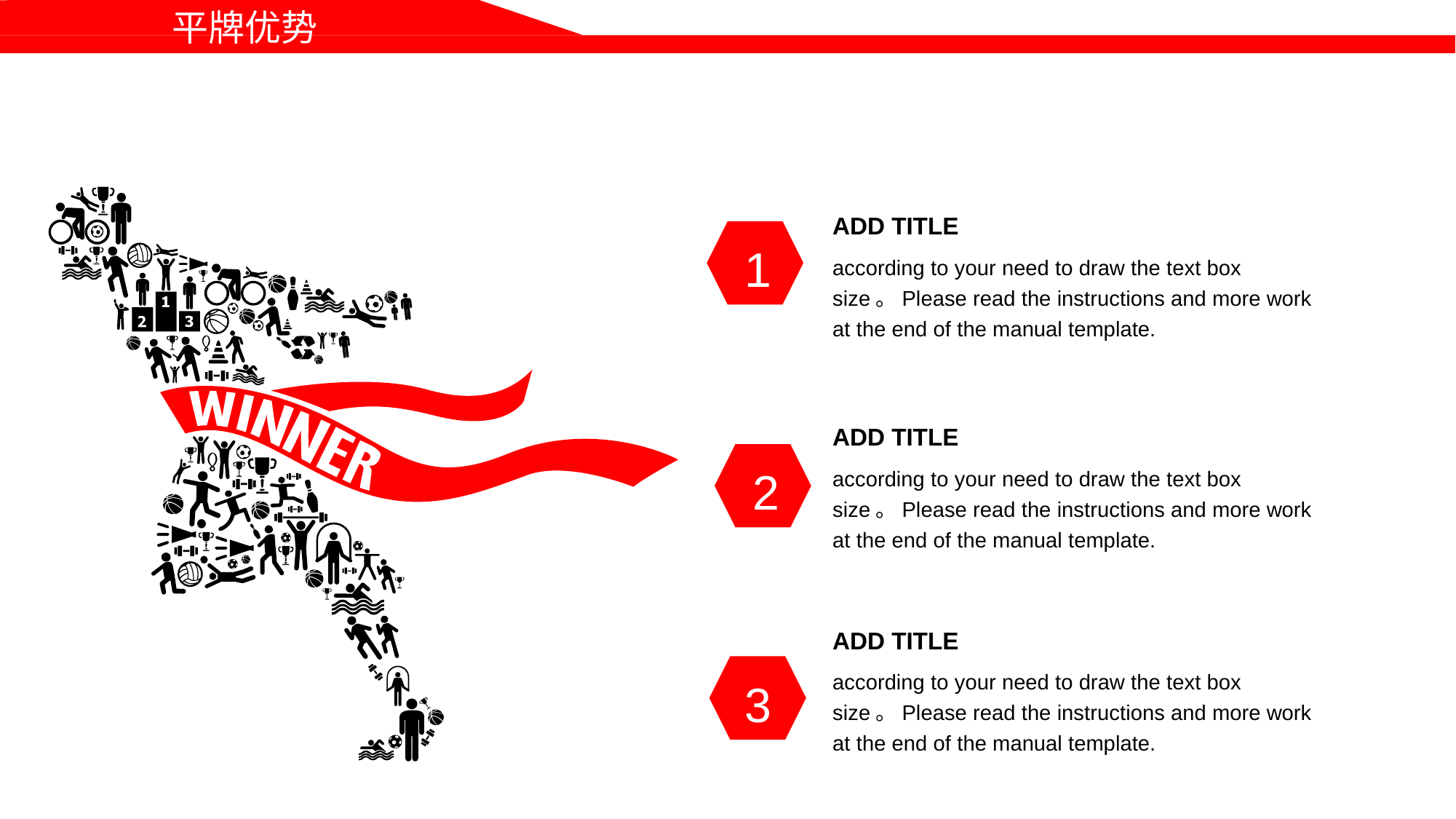

平牌优势

ADD TITLE

1
according to your need to draw the text box size。Please read the instructions and more work at the end of the manual template.
ADD TITLE

2
according to your need to draw the text box size。Please read the instructions and more work at the end of the manual template.
ADD TITLE

according to your need to draw the text box size。Please read the instructions and more work at the end of the manual template.
3